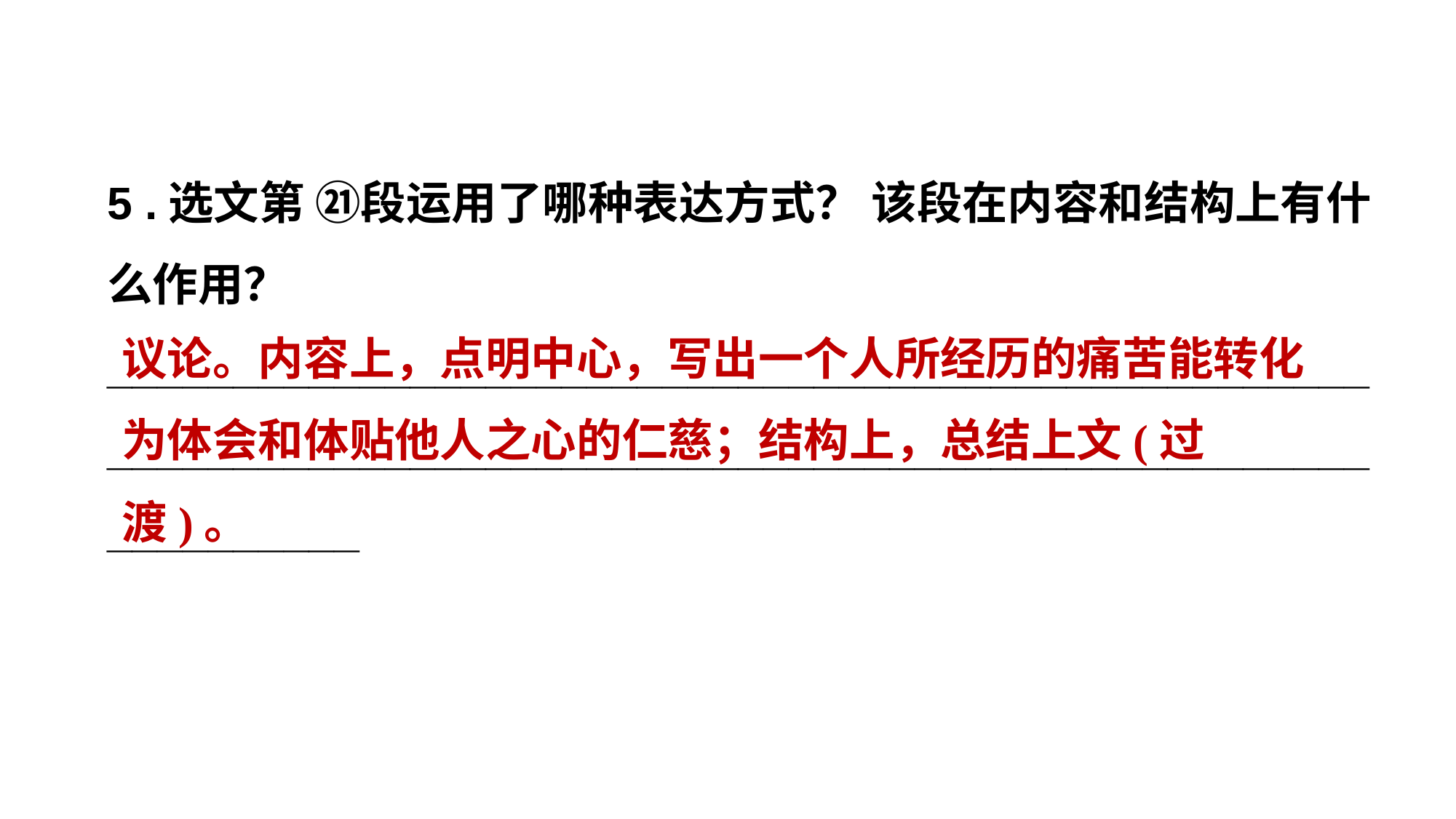

5 .选文第 ㉑段运用了哪种表达方式？ 该段在内容和结构上有什么作用？
______________________________________________________________________________________________________________
议论。内容上，点明中心，写出一个人所经历的痛苦能转化为体会和体贴他人之心的仁慈；结构上，总结上文(过渡)。